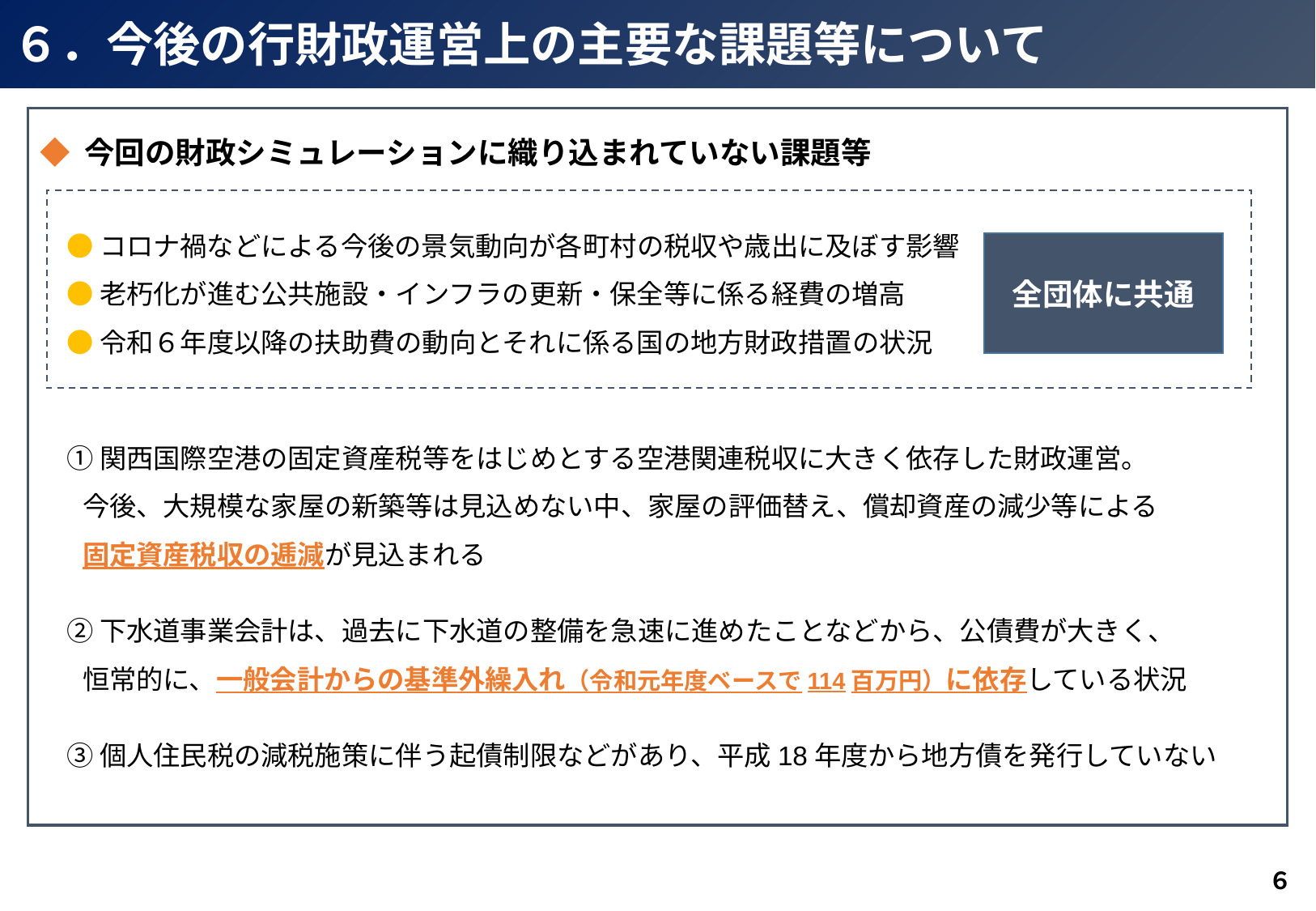

６．今後の行財政運営上の主要な課題等について

◆ 今回の財政シミュレーションに織り込まれていない課題等

　● コロナ禍などによる今後の景気動向が各町村の税収や歳出に及ぼす影響
　● 老朽化が進む公共施設・インフラの更新・保全等に係る経費の増高
　● 令和６年度以降の扶助費の動向とそれに係る国の地方財政措置の状況

　① 関西国際空港の固定資産税等をはじめとする空港関連税収に大きく依存した財政運営。
      今後、大規模な家屋の新築等は見込めない中、家屋の評価替え、償却資産の減少等による
      固定資産税収の逓減が見込まれる

　② 下水道事業会計は、過去に下水道の整備を急速に進めたことなどから、公債費が大きく、
      恒常的に、一般会計からの基準外繰入れ（令和元年度ベースで114百万円）に依存している状況

　③ 個人住民税の減税施策に伴う起債制限などがあり、平成18年度から地方債を発行していない

全団体に共通
６